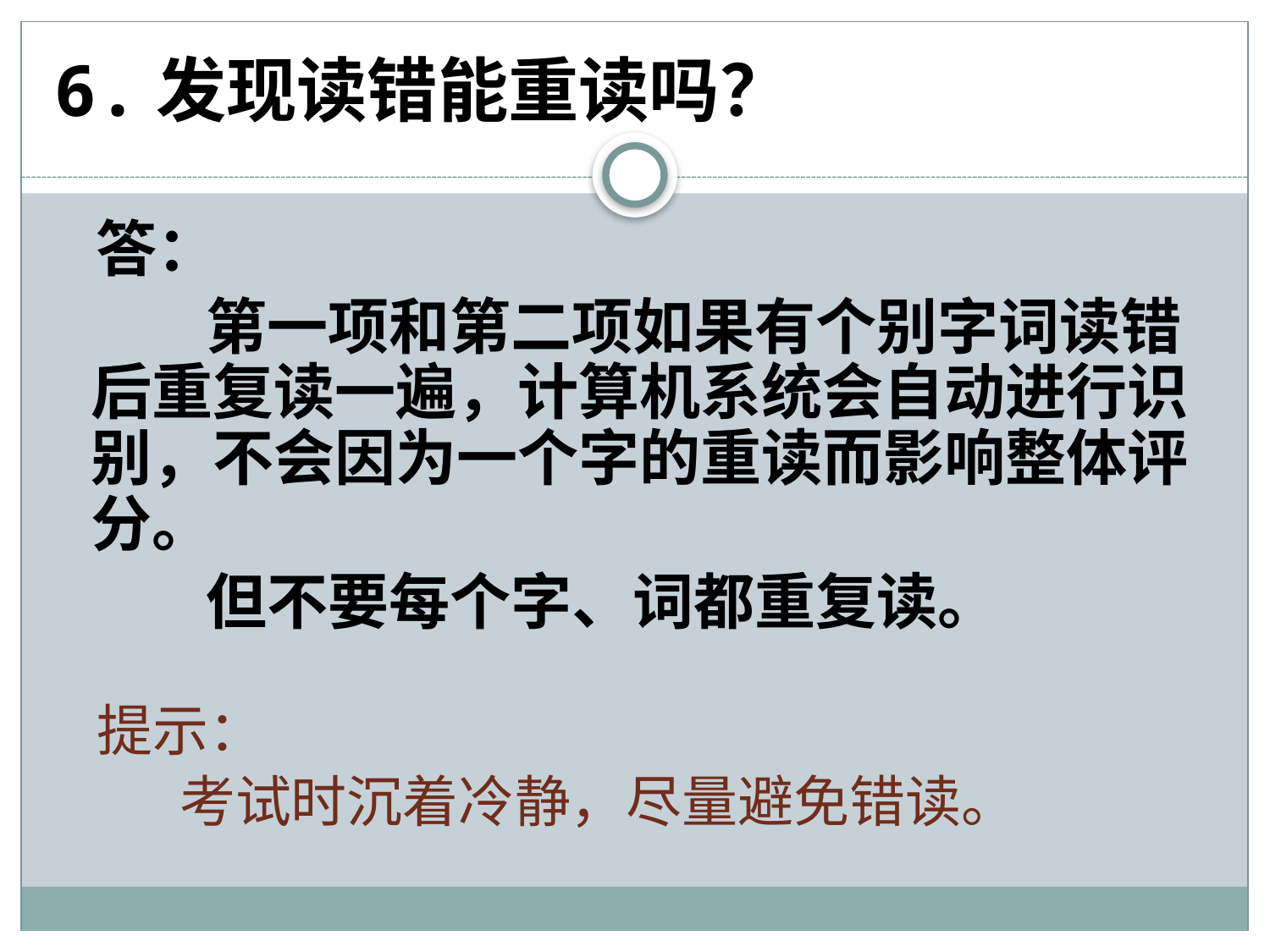

# 6.发现读错能重读吗？
  答：
          第一项和第二项如果有个别字词读错后重复读一遍，计算机系统会自动进行识别，不会因为一个字的重读而影响整体评分。
          但不要每个字、词都重复读。

   提示：
         考试时沉着冷静，尽量避免错读。